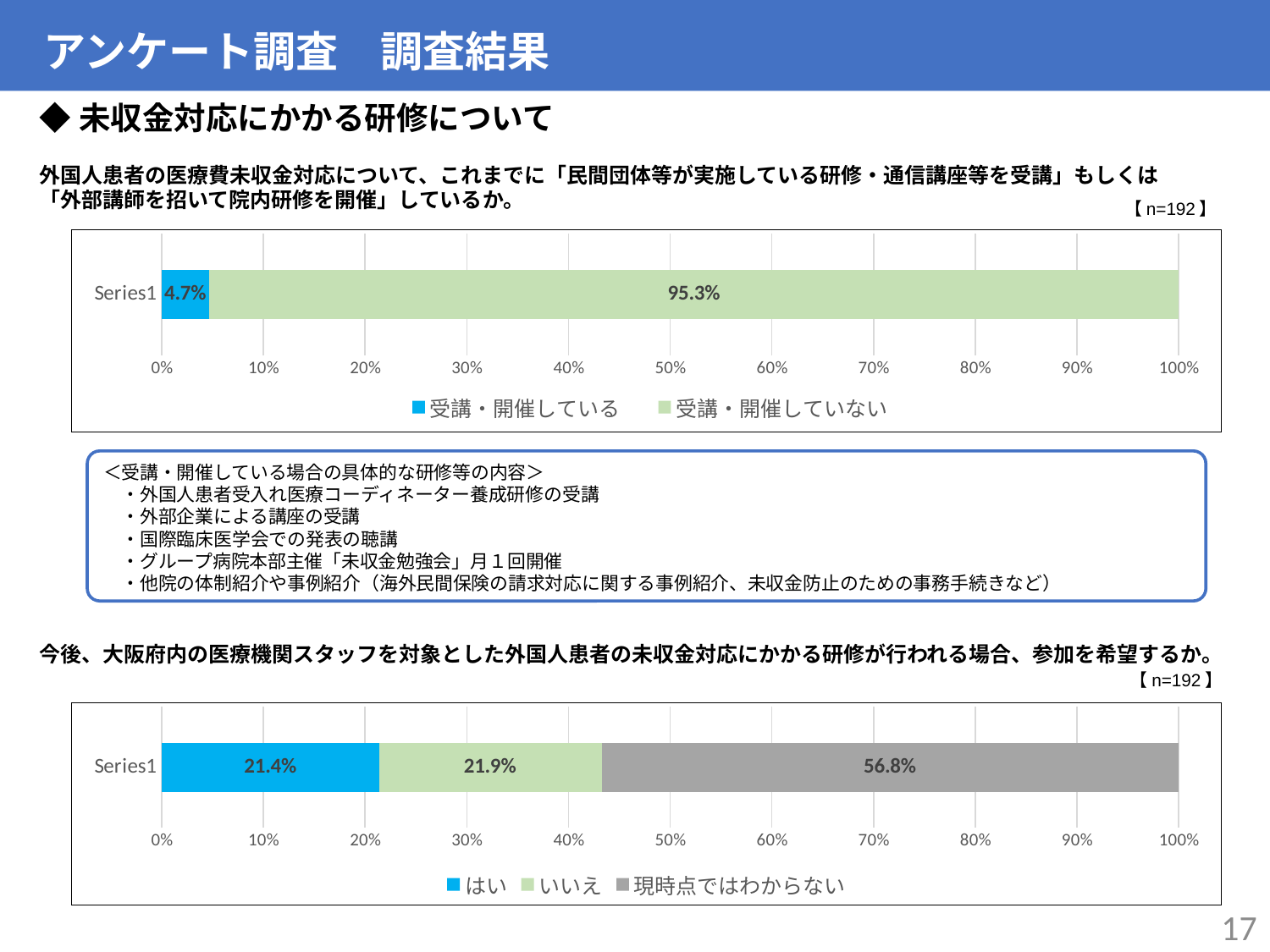

アンケート調査　調査結果
◆未収金対応にかかる研修について

外国人患者の医療費未収金対応について、これまでに「民間団体等が実施している研修・通信講座等を受講」もしくは「外部講師を招いて院内研修を開催」しているか。
【n=192】

### Chart

| Category | 受講・開催している | 受講・開催していない |
|---|---|---|
|  | 0.047 | 0.953 |
＜受講・開催している場合の具体的な研修等の内容＞
　・外国人患者受入れ医療コーディネーター養成研修の受講
　・外部企業による講座の受講
　・国際臨床医学会での発表の聴講
　・グループ病院本部主催「未収金勉強会」月１回開催
　・他院の体制紹介や事例紹介（海外民間保険の請求対応に関する事例紹介、未収金防止のための事務手続きなど）

今後、大阪府内の医療機関スタッフを対象とした外国人患者の未収金対応にかかる研修が行われる場合、参加を希望するか。
【n=192】

### Chart

| Category | はい | いいえ | 現時点ではわからない |
|---|---|---|---|
|  | 0.214 | 0.219 | 0.568 |
17